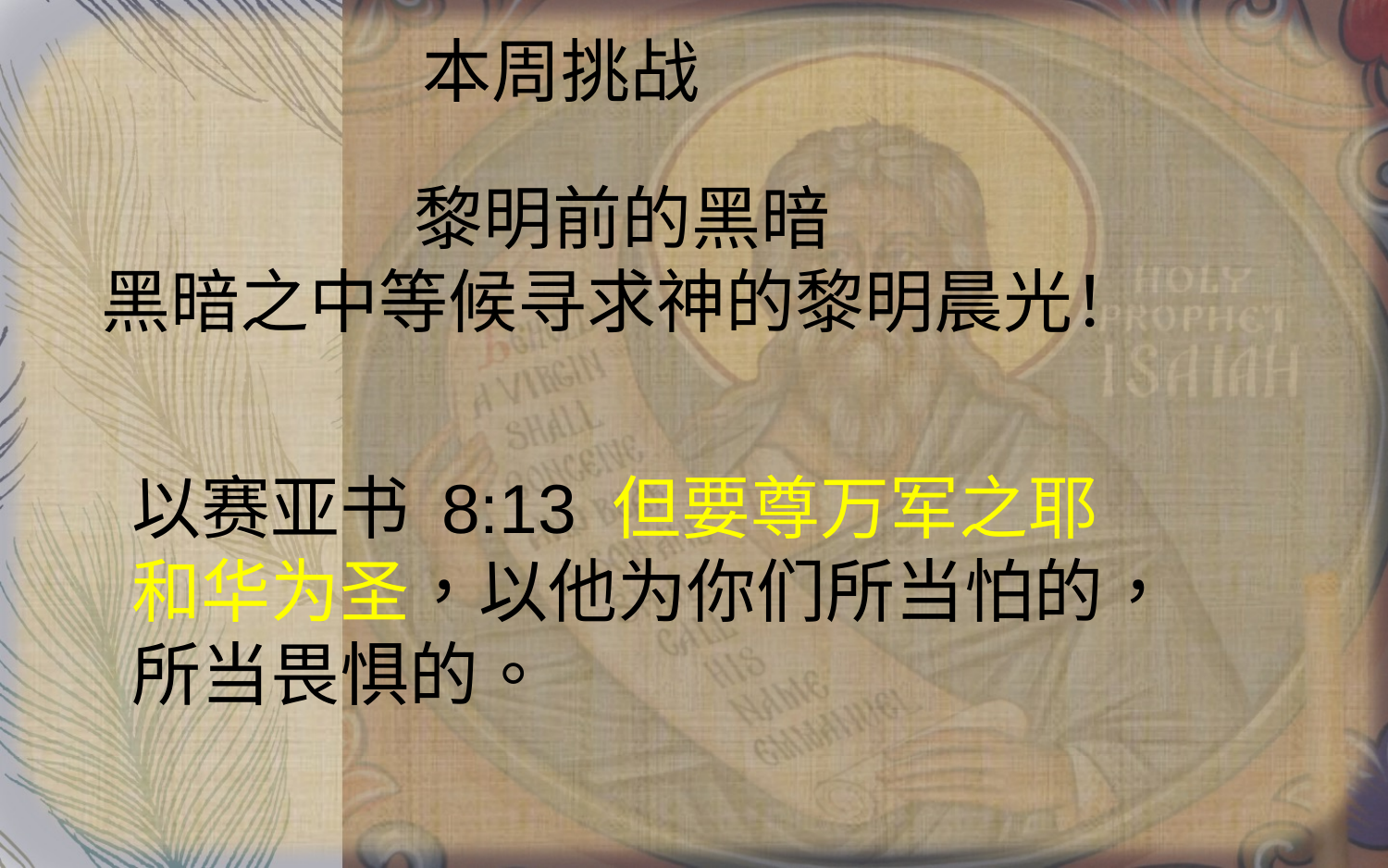

本周挑战
黎明前的黑暗
黑暗之中等候寻求神的黎明晨光！
以赛亚书 8:13 但要尊万军之耶和华为圣，以他为你们所当怕的，所当畏惧的。